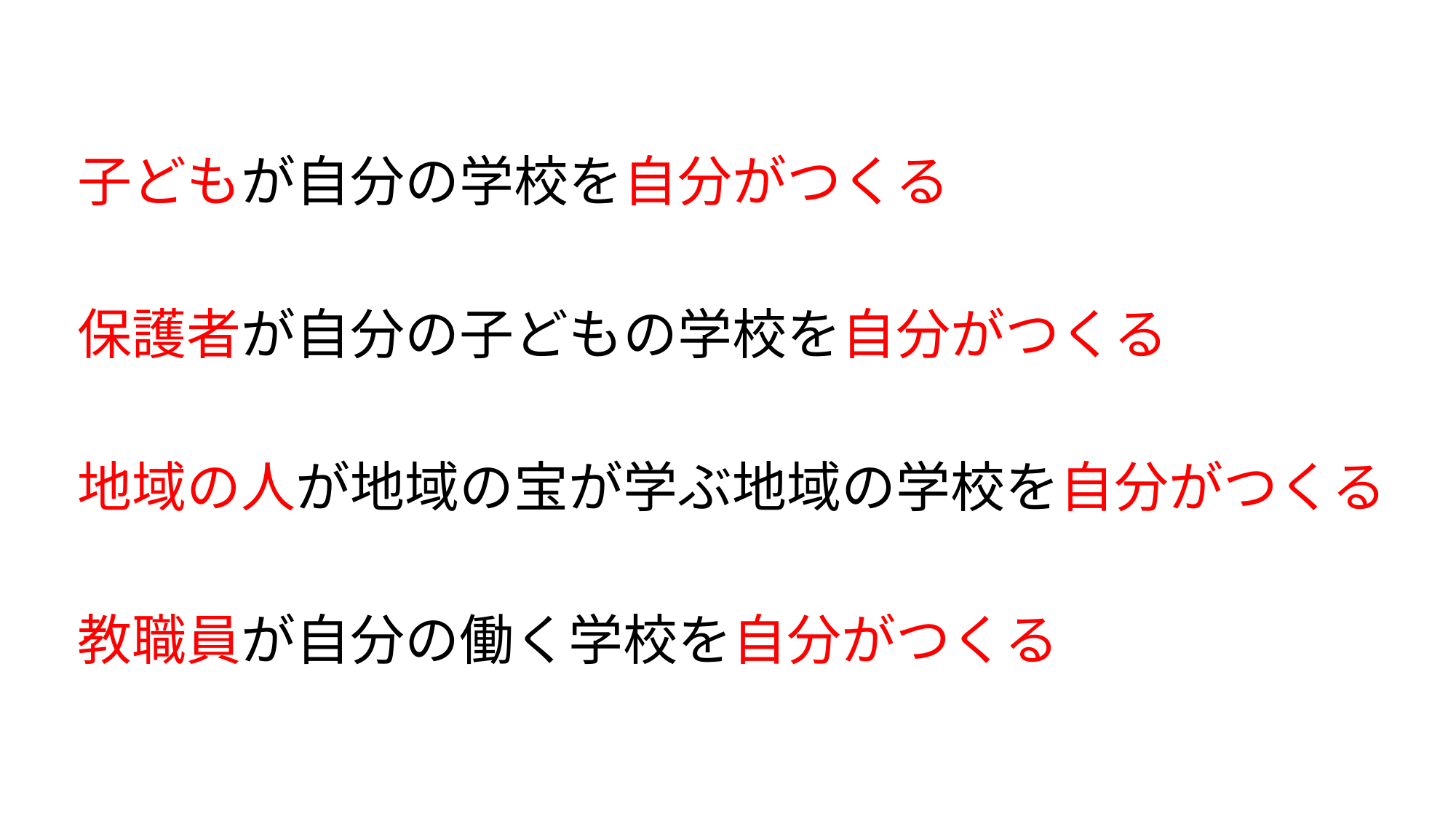

子どもが自分の学校を自分がつくる

保護者が自分の子どもの学校を自分がつくる

地域の人が地域の宝が学ぶ地域の学校を自分がつくる

教職員が自分の働く学校を自分がつくる